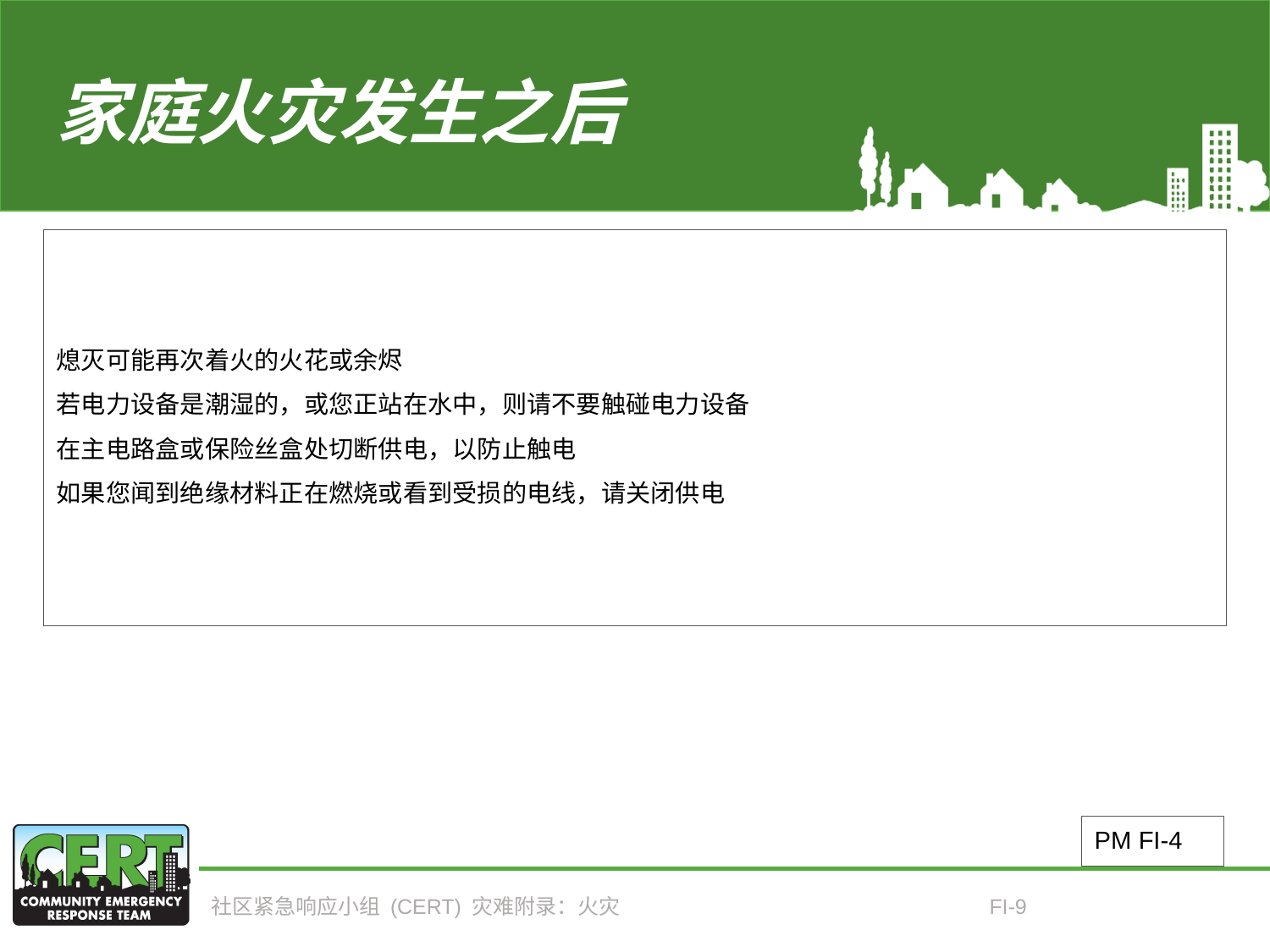

# 家庭火灾发生之后
熄灭可能再次着火的火花或余烬
若电力设备是潮湿的，或您正站在水中，则请不要触碰电力设备
在主电路盒或保险丝盒处切断供电，以防止触电
如果您闻到绝缘材料正在燃烧或看到受损的电线，请关闭供电
PM FI-4
社区紧急响应小组 (CERT) 灾难附录：火灾
FI-9